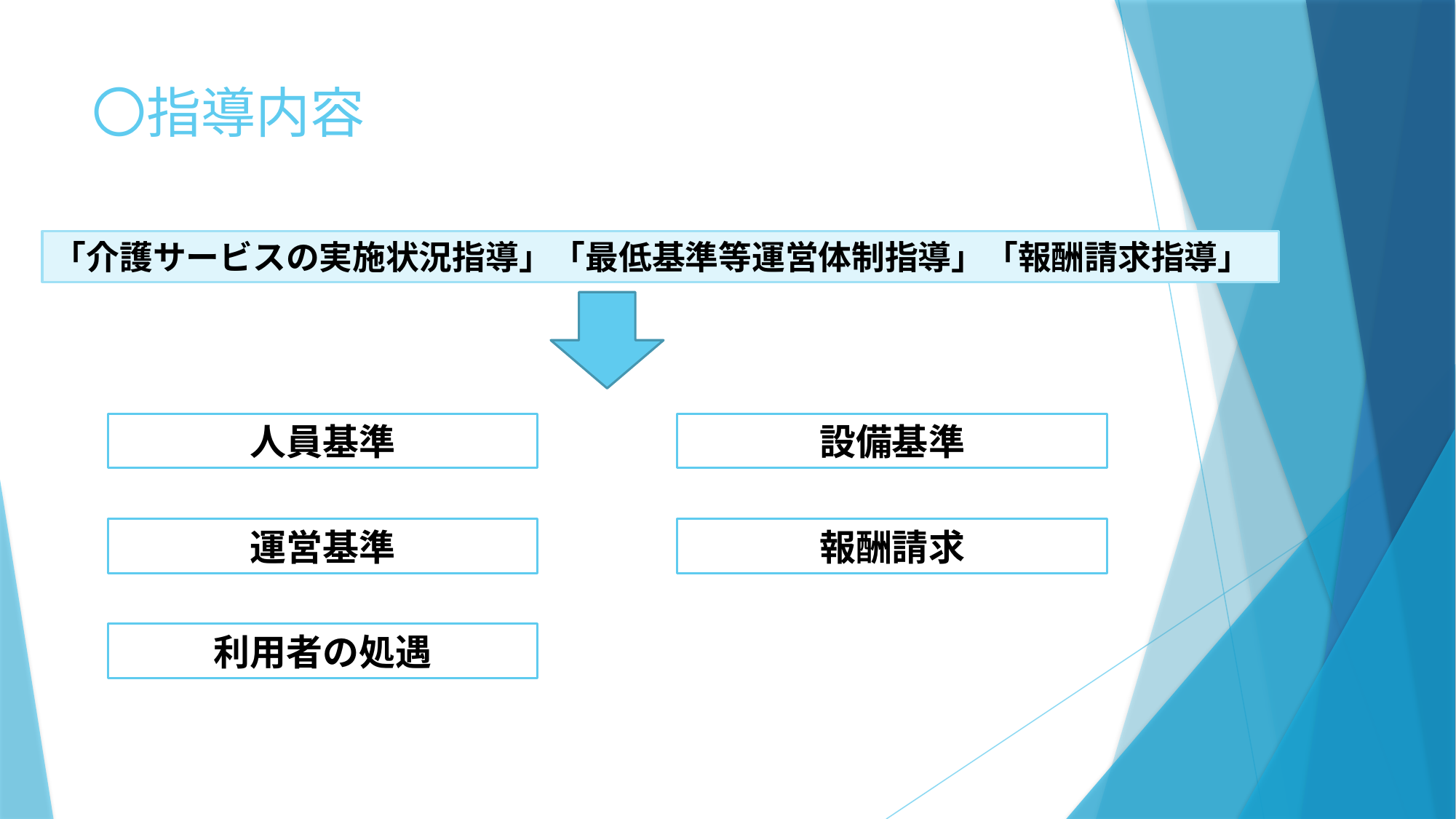

# 〇指導内容
「介護サービスの実施状況指導」「最低基準等運営体制指導」「報酬請求指導」

人員基準
設備基準
運営基準
報酬請求
利用者の処遇